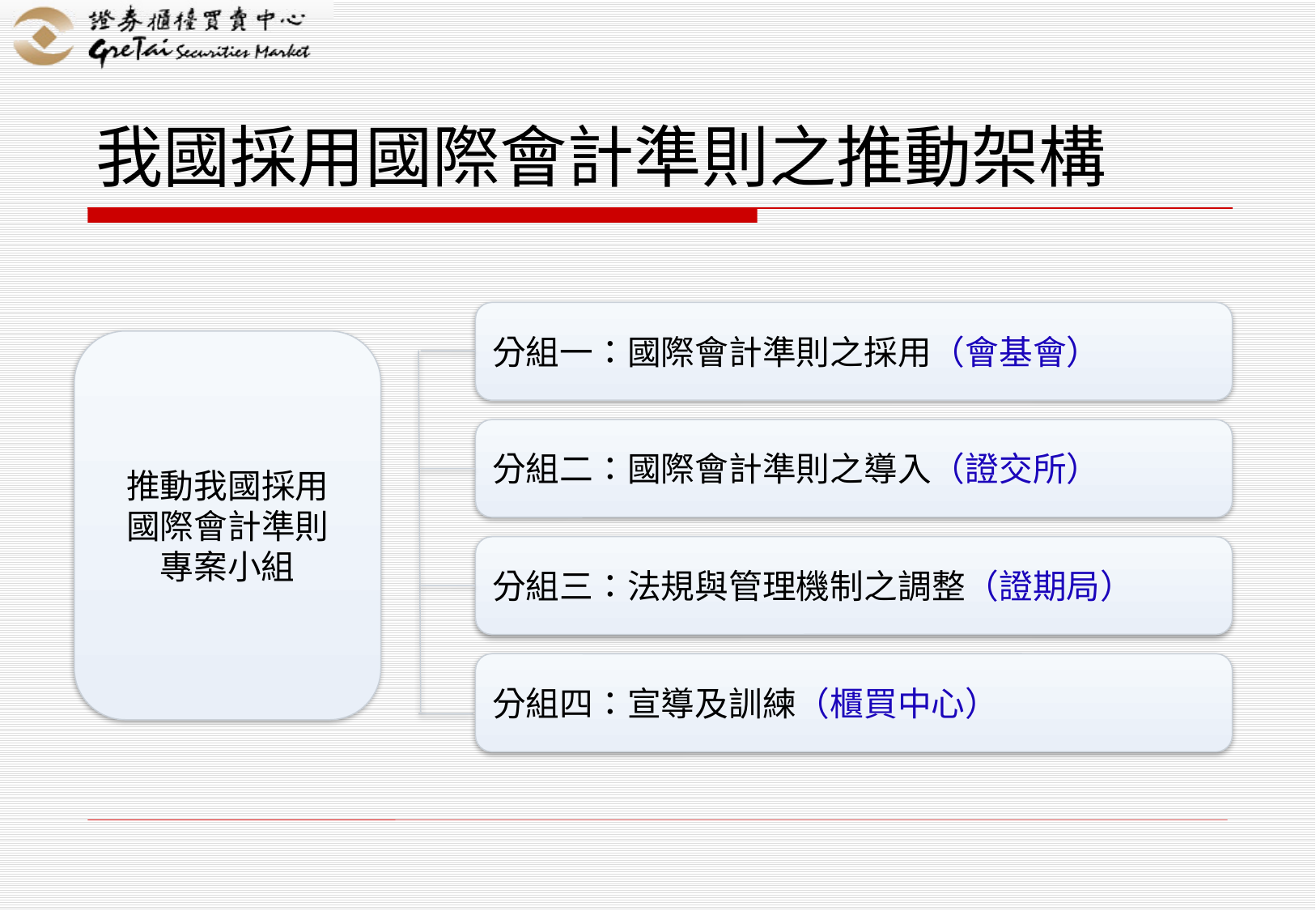

# 我國採用國際會計準則之推動架構
分組一：國際會計準則之採用（會基會）
推動我國採用
國際會計準則
專案小組

分組二：國際會計準則之導入（證交所）

分組三：法規與管理機制之調整（證期局）

分組四：宣導及訓練（櫃買中心）